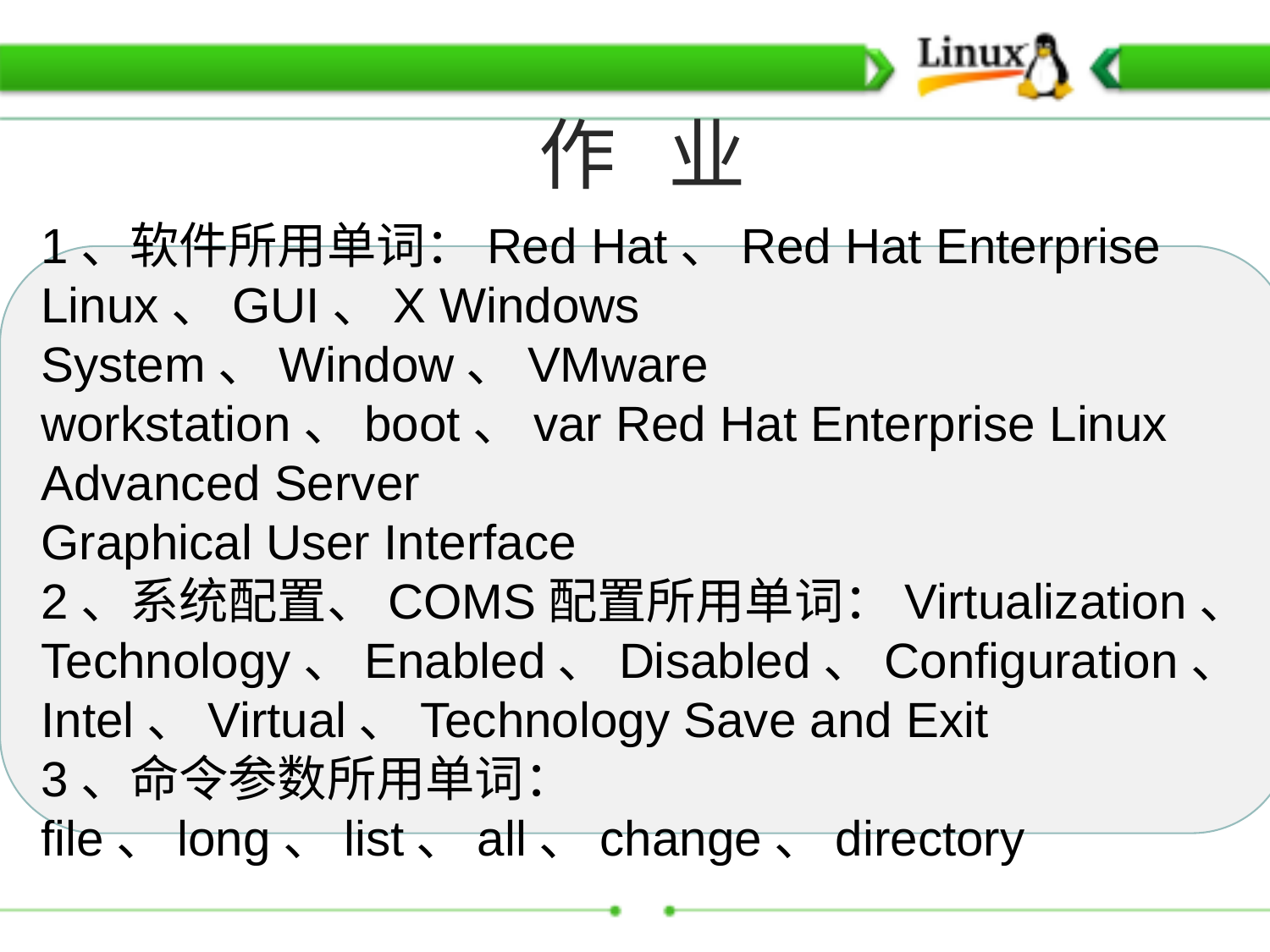

作   业
1、软件所用单词：Red Hat、Red Hat Enterprise Linux、GUI、X Windows System、Window、VMware workstation、boot、var Red Hat Enterprise Linux Advanced Server
Graphical User Interface
2、系统配置、COMS配置所用单词：Virtualization、Technology、Enabled、Disabled、Configuration、Intel、Virtual、Technology Save and Exit
3、命令参数所用单词：file、long、list、all、change、directory